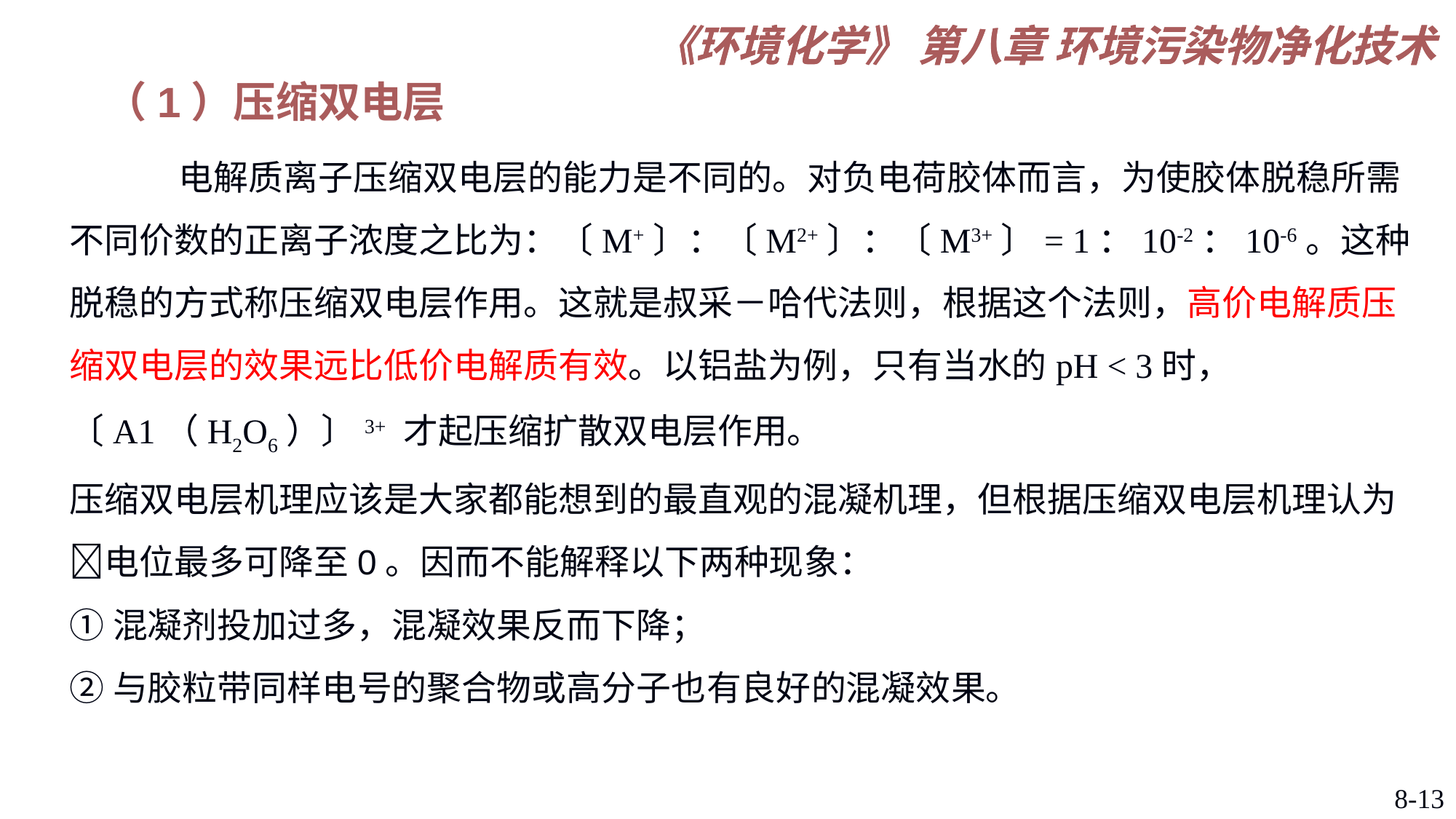

（1）压缩双电层
      	电解质离子压缩双电层的能力是不同的。对负电荷胶体而言，为使胶体脱稳所需不同价数的正离子浓度之比为：〔M+〕：〔M2+〕：〔M3+〕= 1：10-2：10-6。这种脱稳的方式称压缩双电层作用。这就是叔采－哈代法则，根据这个法则，高价电解质压缩双电层的效果远比低价电解质有效。以铝盐为例，只有当水的pH < 3时，〔A1（H2O6）〕3+ 才起压缩扩散双电层作用。
     	压缩双电层机理应该是大家都能想到的最直观的混凝机理，但根据压缩双电层机理认为ζ电位最多可降至0。因而不能解释以下两种现象：
①混凝剂投加过多，混凝效果反而下降；
②与胶粒带同样电号的聚合物或高分子也有良好的混凝效果。

8-13